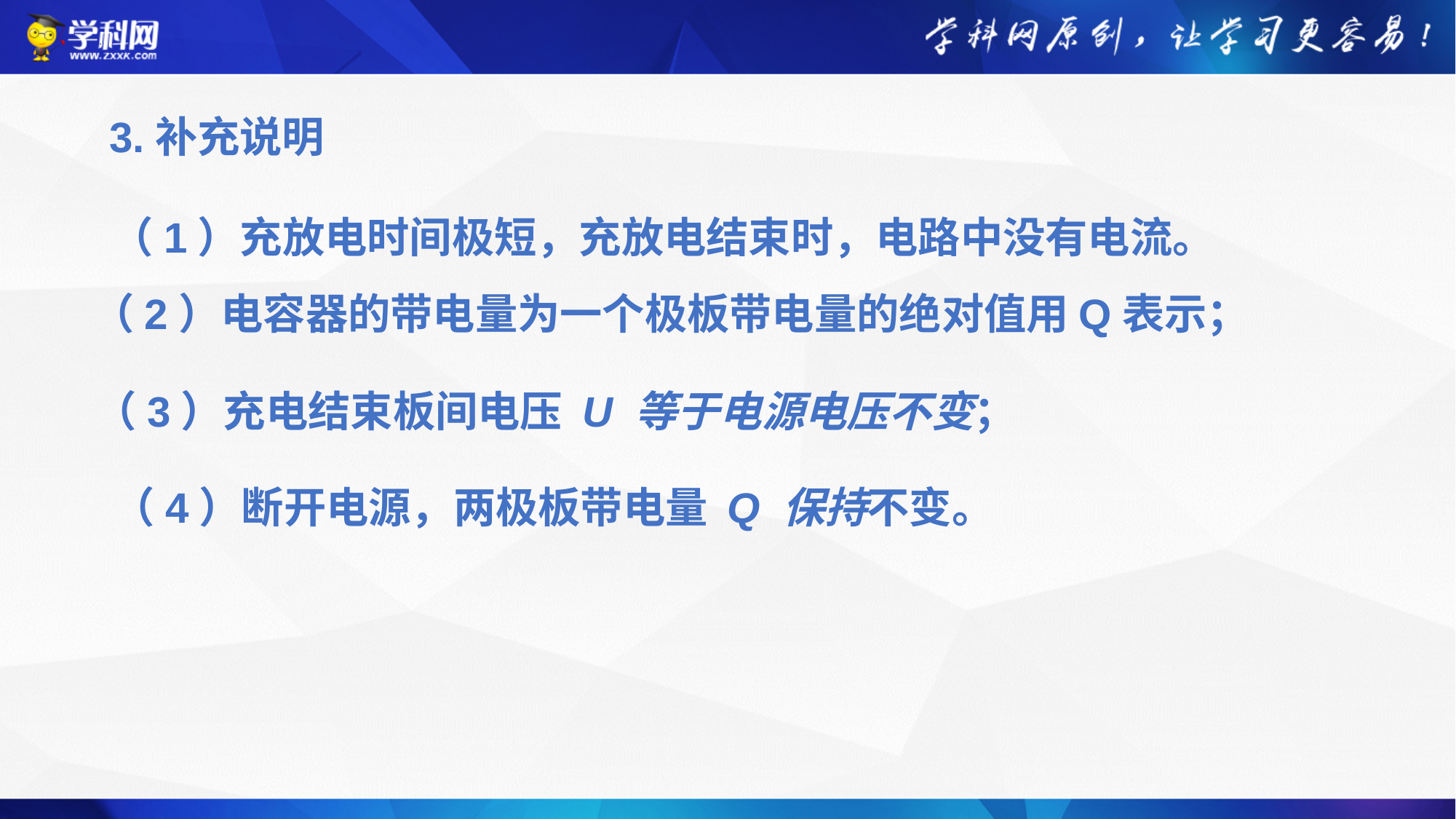

3.补充说明
（1）充放电时间极短，充放电结束时，电路中没有电流。
（2）电容器的带电量为一个极板带电量的绝对值用Q表示；
（3）充电结束板间电压 U 等于电源电压不变；
（4）断开电源，两极板带电量 Q 保持不变。